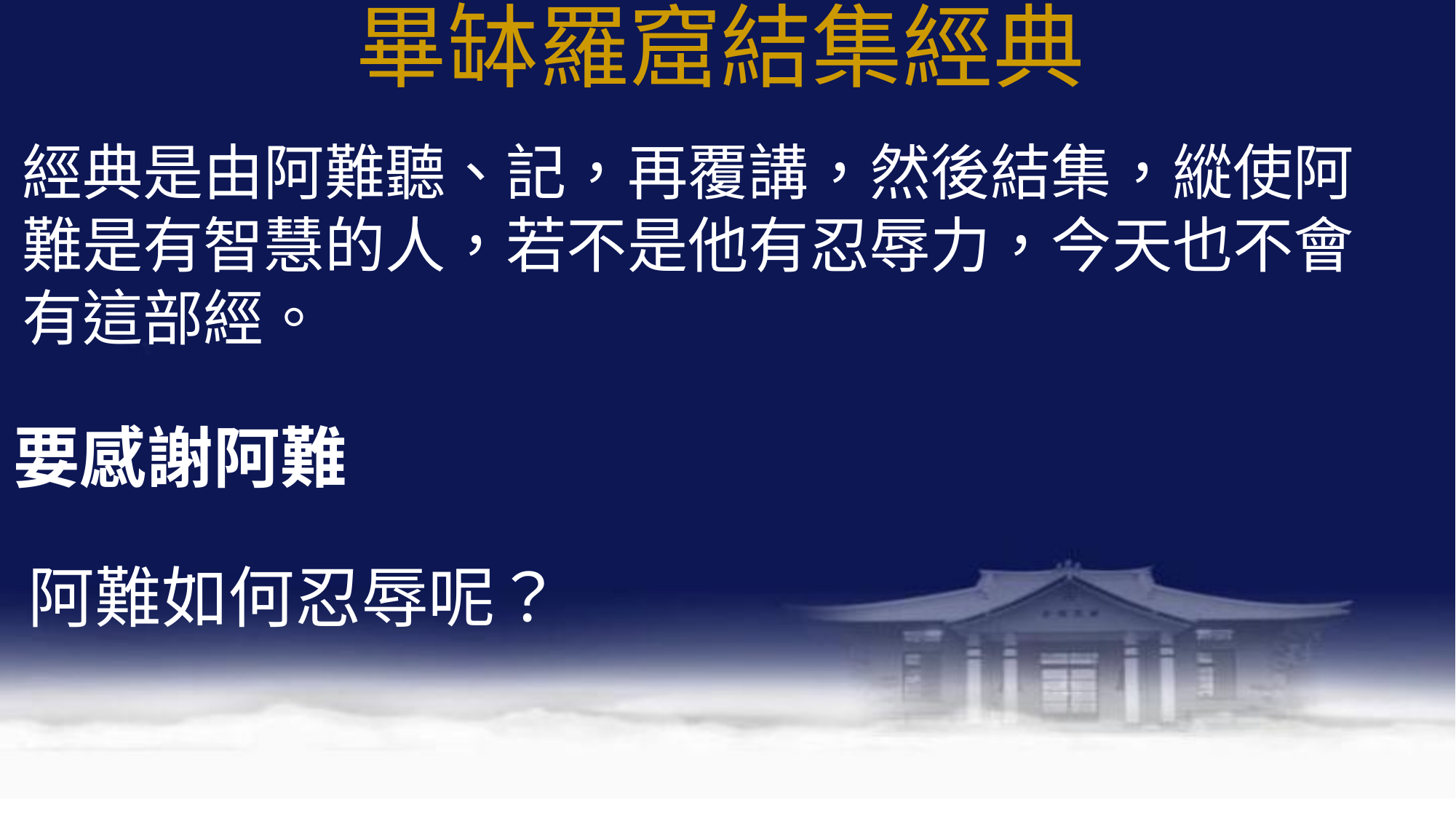

# 畢缽羅窟結集經典
經典是由阿難聽、記，再覆講，然後結集，縱使阿難是有智慧的人，若不是他有忍辱力，今天也不會有這部經。

要感謝阿難
阿難如何忍辱呢？